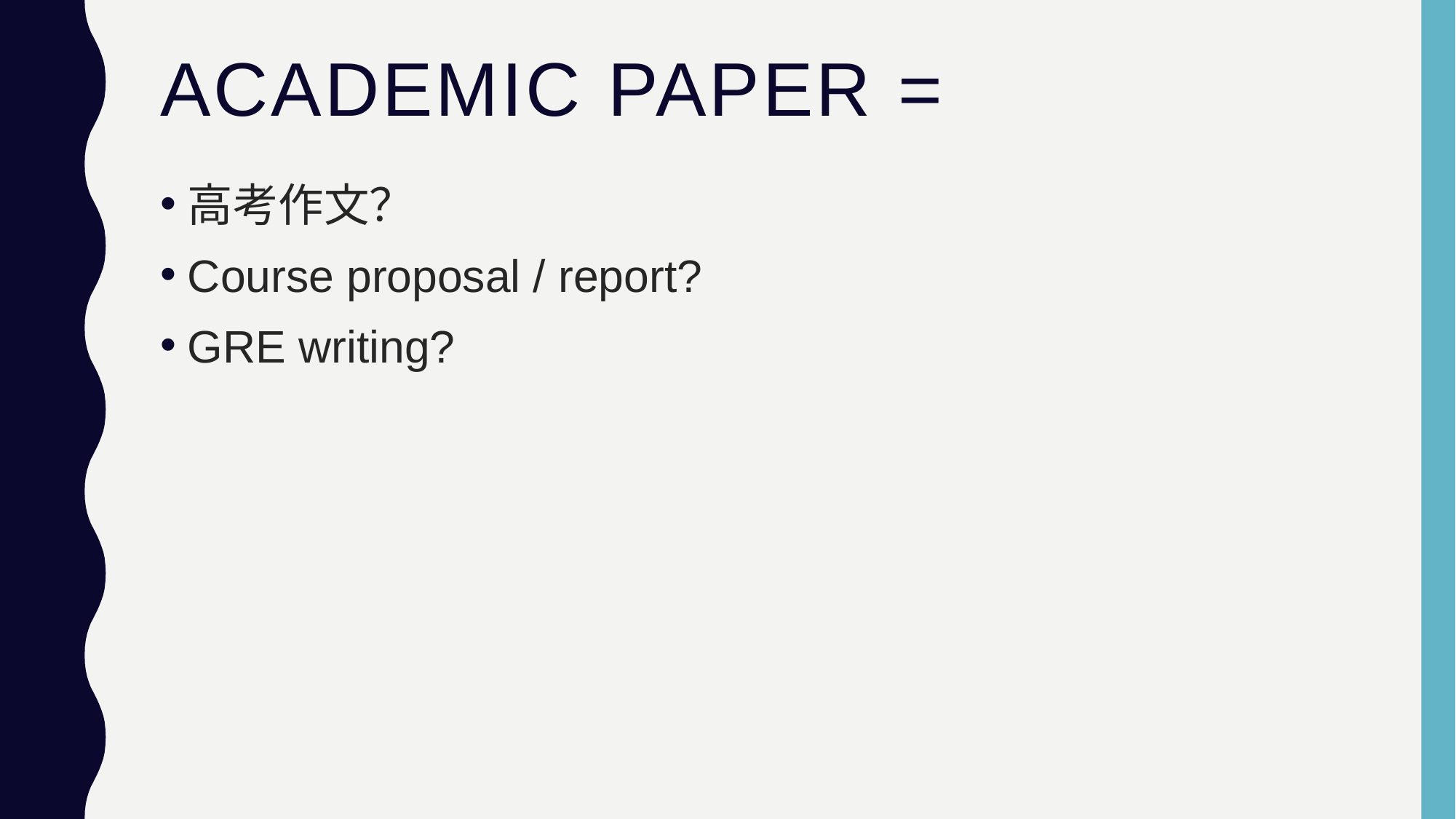

# Academic paper =
高考作文？
Course proposal / report?
GRE writing?